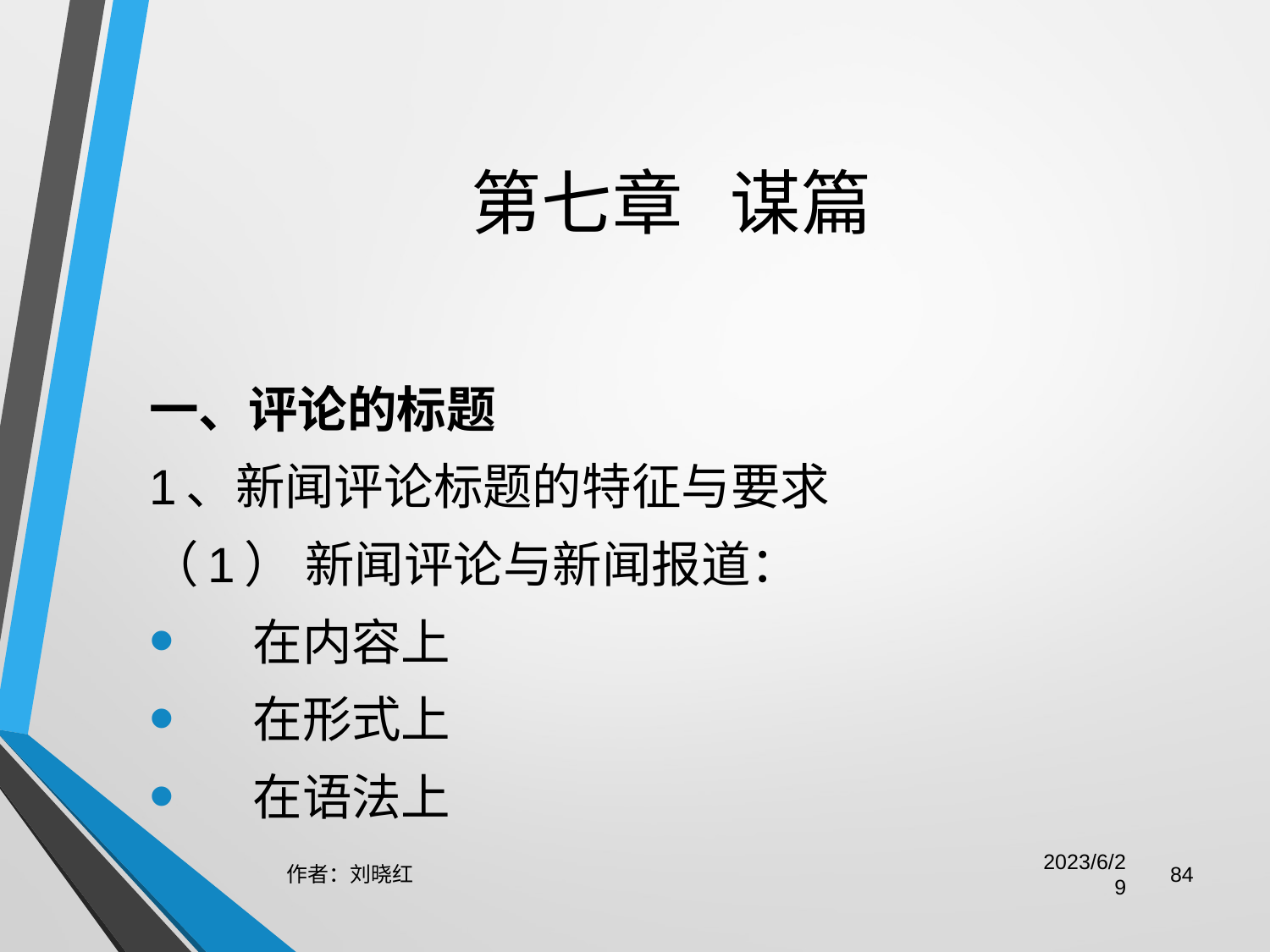

# 第七章   谋篇
一、评论的标题
1、新闻评论标题的特征与要求
（1） 新闻评论与新闻报道：
在内容上
在形式上
在语法上
作者：刘晓红
2023/6/29
84